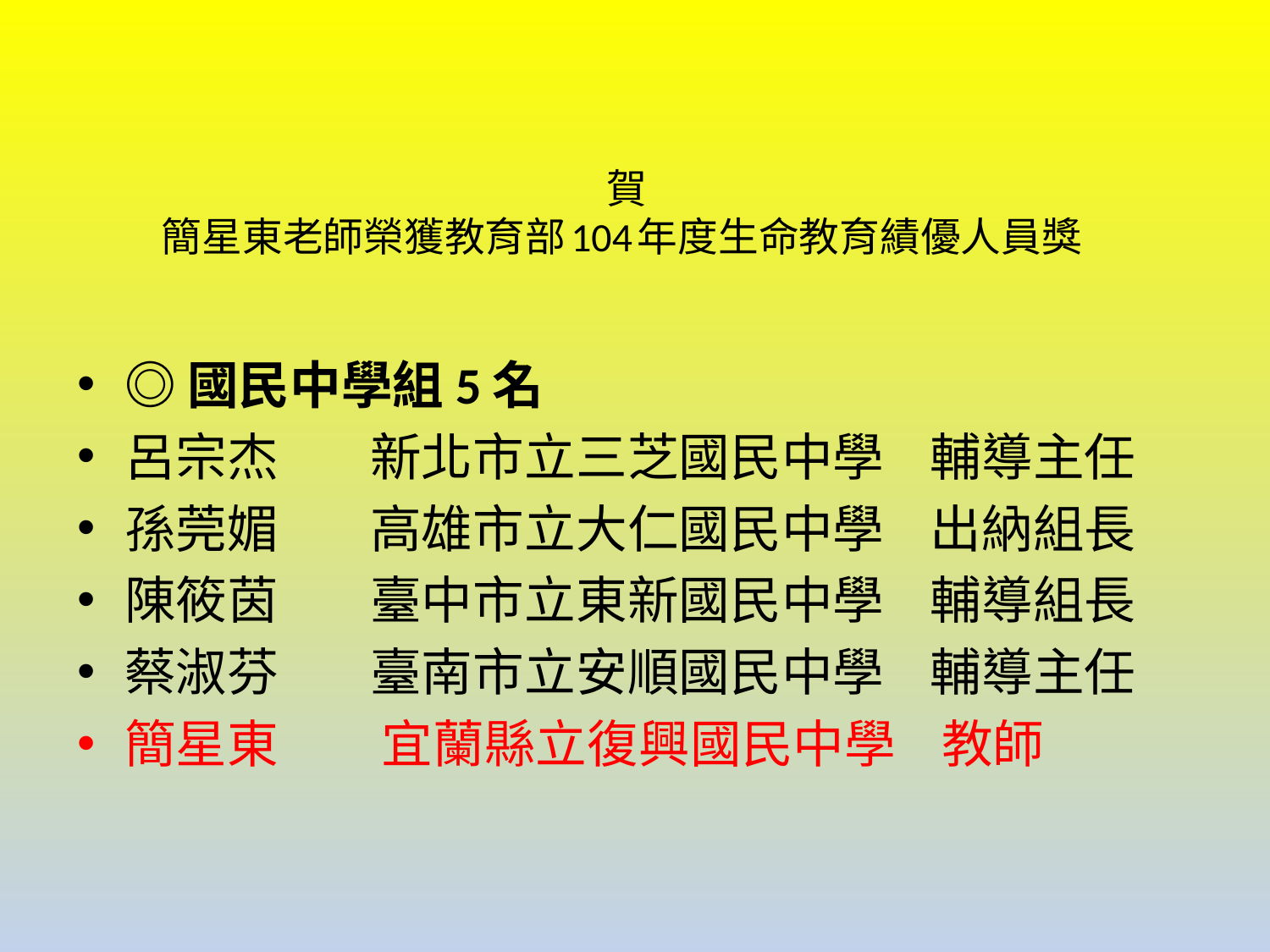

# 賀 簡星東老師榮獲教育部104年度生命教育績優人員獎
◎國民中學組5名
呂宗杰        新北市立三芝國民中學    輔導主任
孫莞媚        高雄市立大仁國民中學    出納組長
陳筱茵        臺中市立東新國民中學    輔導組長
蔡淑芬        臺南市立安順國民中學    輔導主任
簡星東         宜蘭縣立復興國民中學    教師